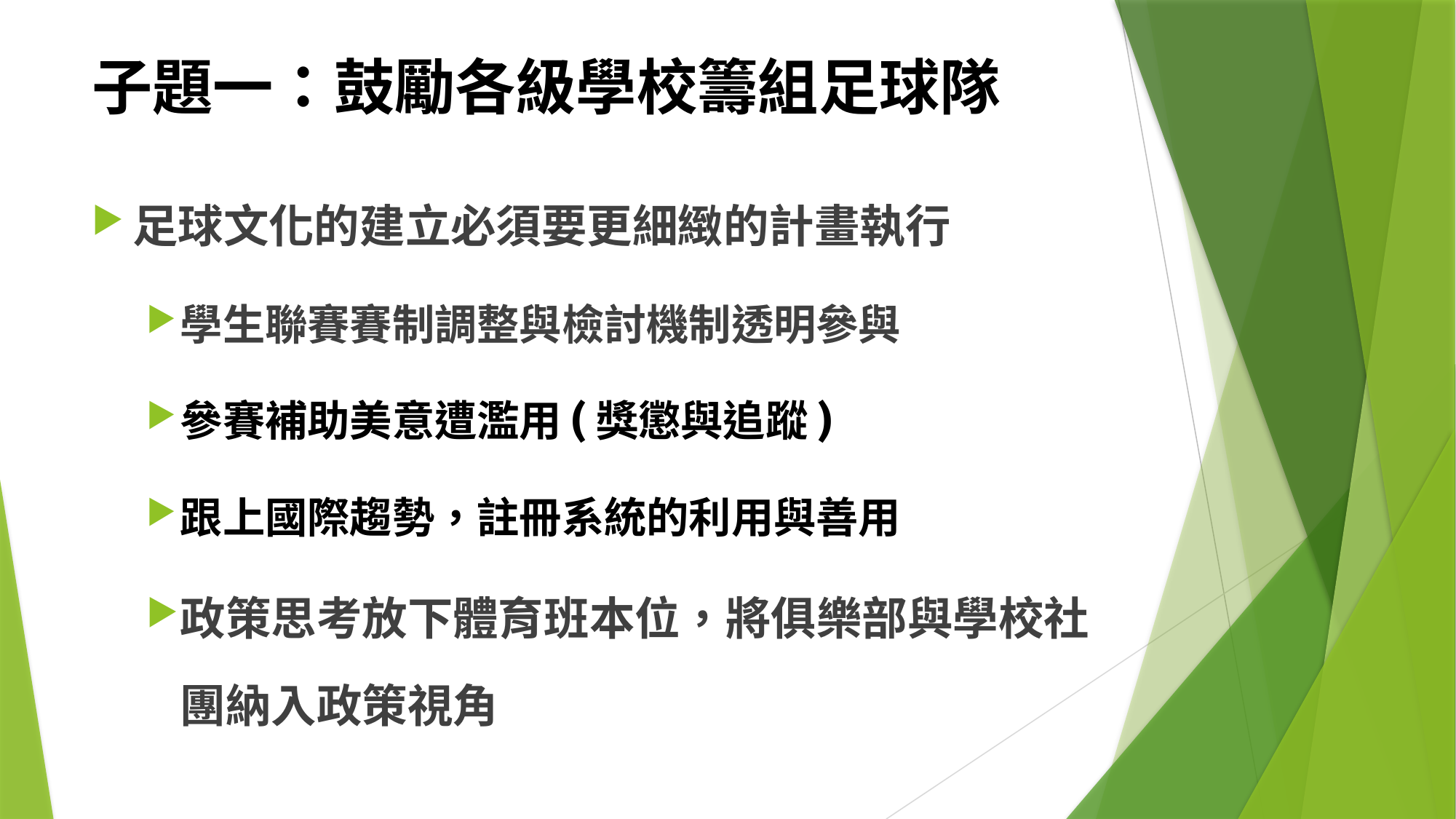

# 子題一：鼓勵各級學校籌組足球隊
足球文化的建立必須要更細緻的計畫執行
學生聯賽賽制調整與檢討機制透明參與
參賽補助美意遭濫用(獎懲與追蹤)
跟上國際趨勢，註冊系統的利用與善用
政策思考放下體育班本位，將俱樂部與學校社團納入政策視角